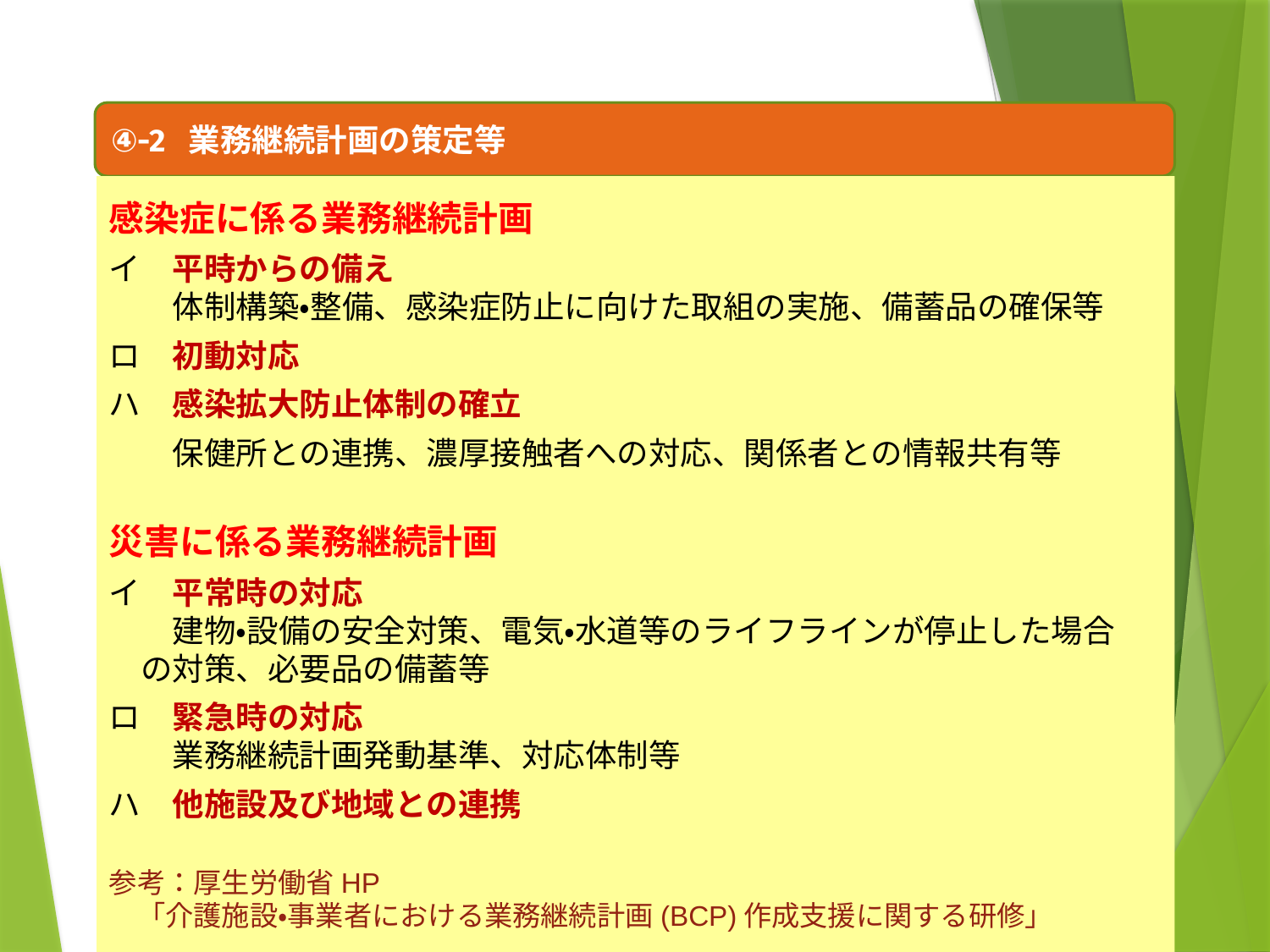

④-2  業務継続計画の策定等
感染症に係る業務継続計画
イ　平時からの備え
　　体制構築・整備、感染症防止に向けた取組の実施、備蓄品の確保等
ロ　初動対応
ハ　感染拡大防止体制の確立
　　保健所との連携、濃厚接触者への対応、関係者との情報共有等

災害に係る業務継続計画
イ　平常時の対応
　　建物・設備の安全対策、電気・水道等のライフラインが停止した場合
　の対策、必要品の備蓄等
ロ　緊急時の対応
　　業務継続計画発動基準、対応体制等
ハ　他施設及び地域との連携
参考：厚生労働省HP
　「介護施設・事業者における業務継続計画(BCP)作成支援に関する研修」
19